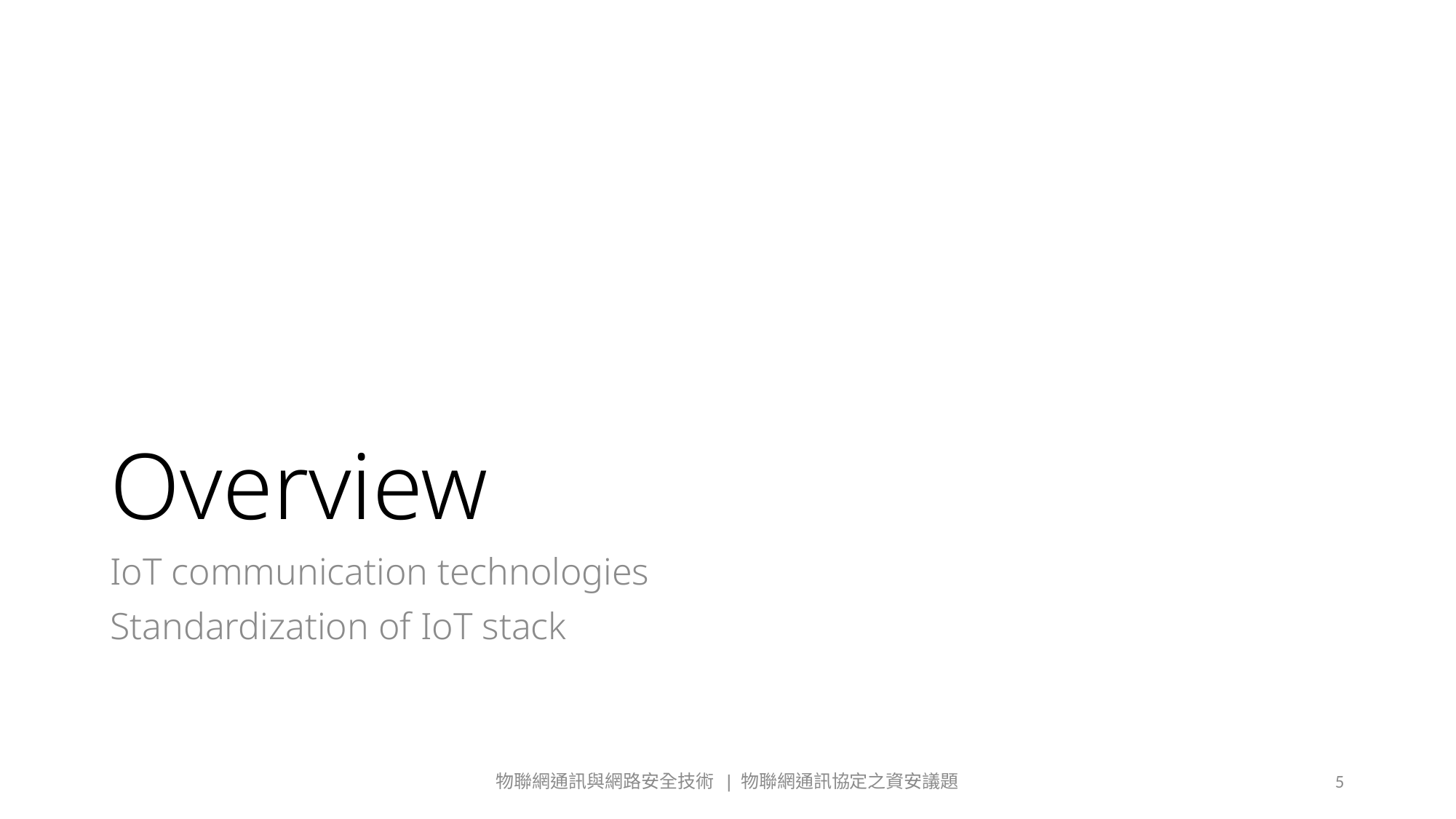

# Overview
IoT communication technologies
Standardization of IoT stack
物聯網通訊與網路安全技術  | 物聯網通訊協定之資安議題
5